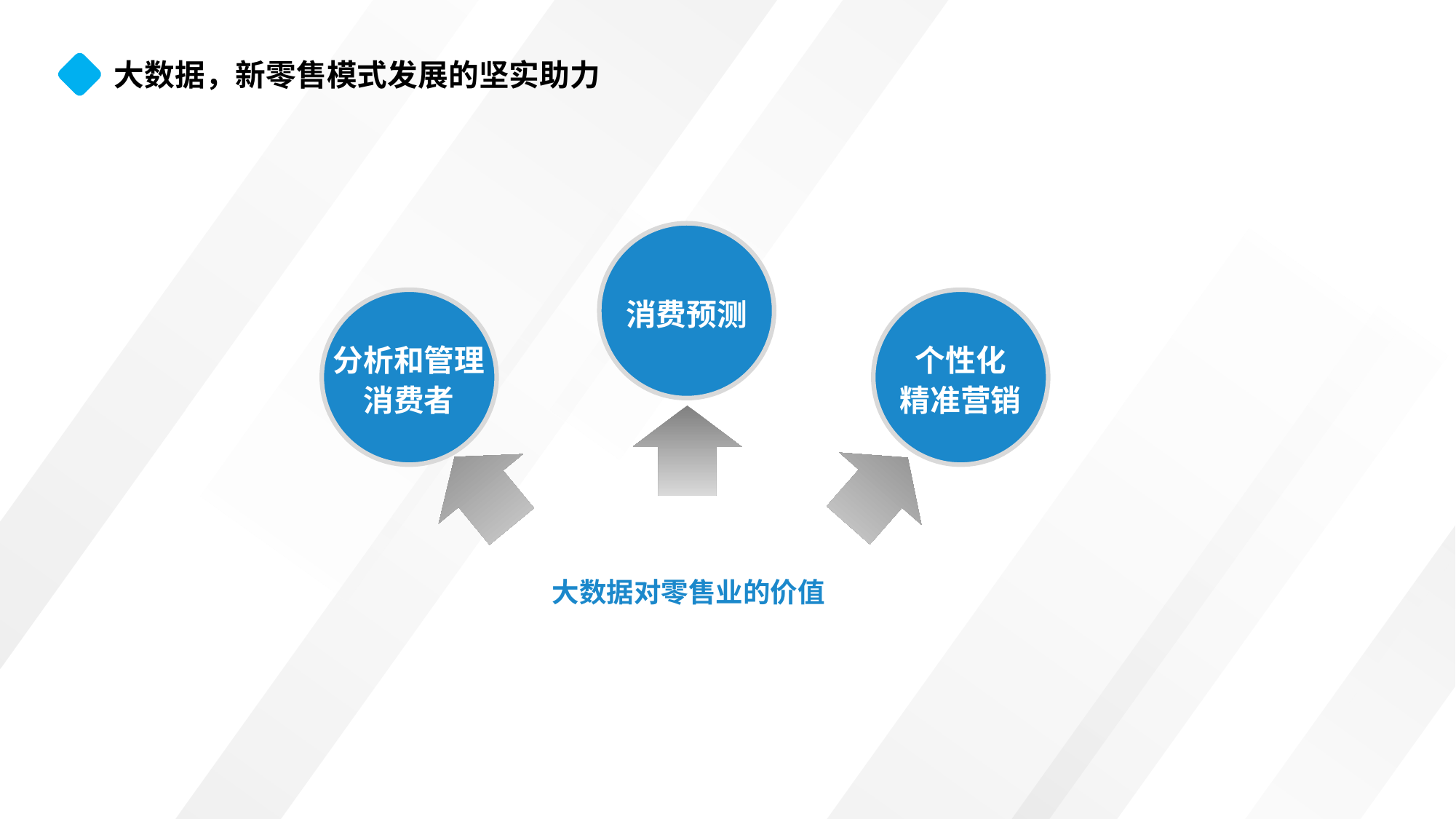

大数据，新零售模式发展的坚实助力

消费预测

分析和管理
消费者

个性化
精准营销

大数据对零售业的价值